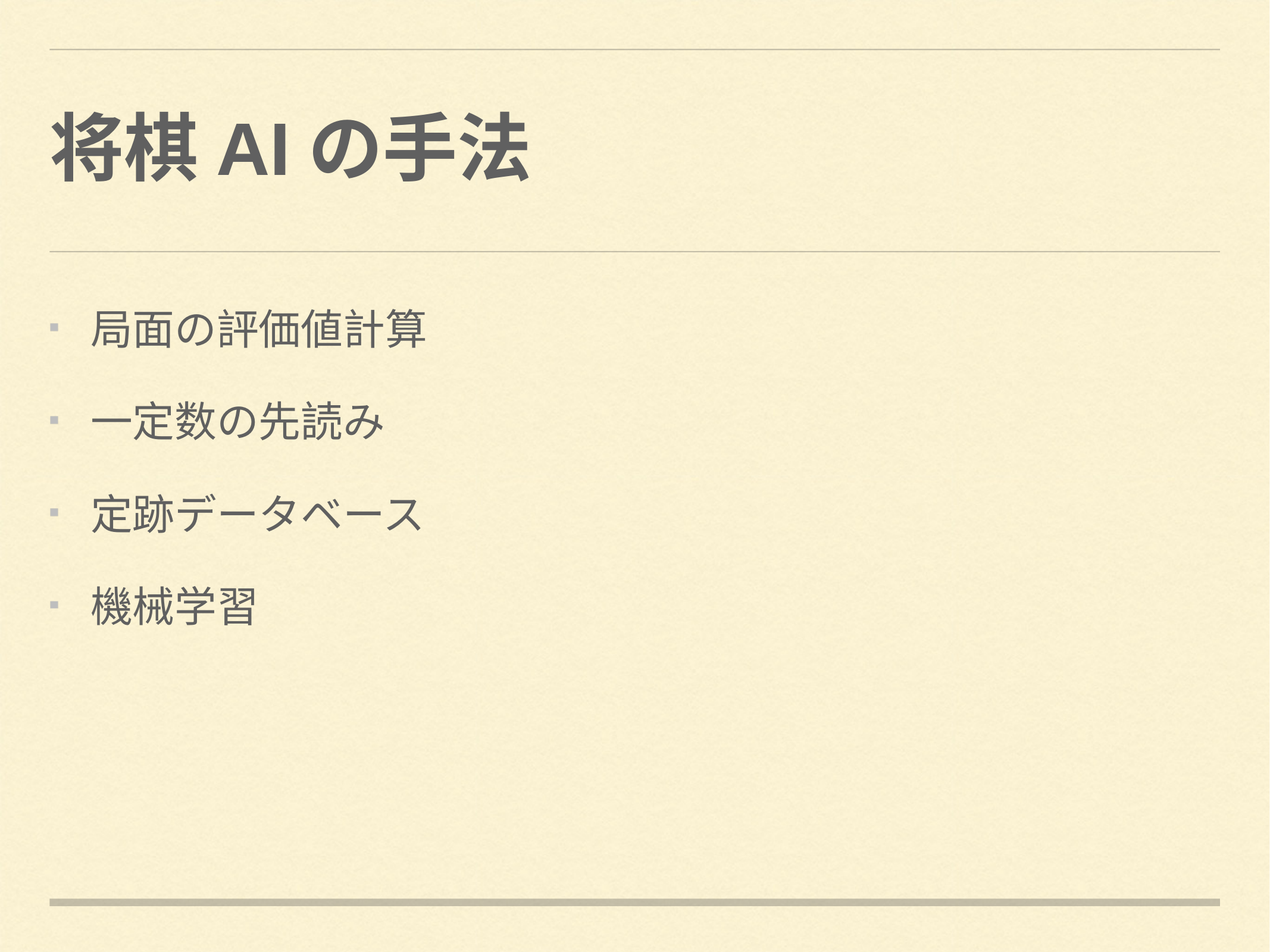

# 将棋AIの手法
局面の評価値計算
一定数の先読み
定跡データベース
機械学習